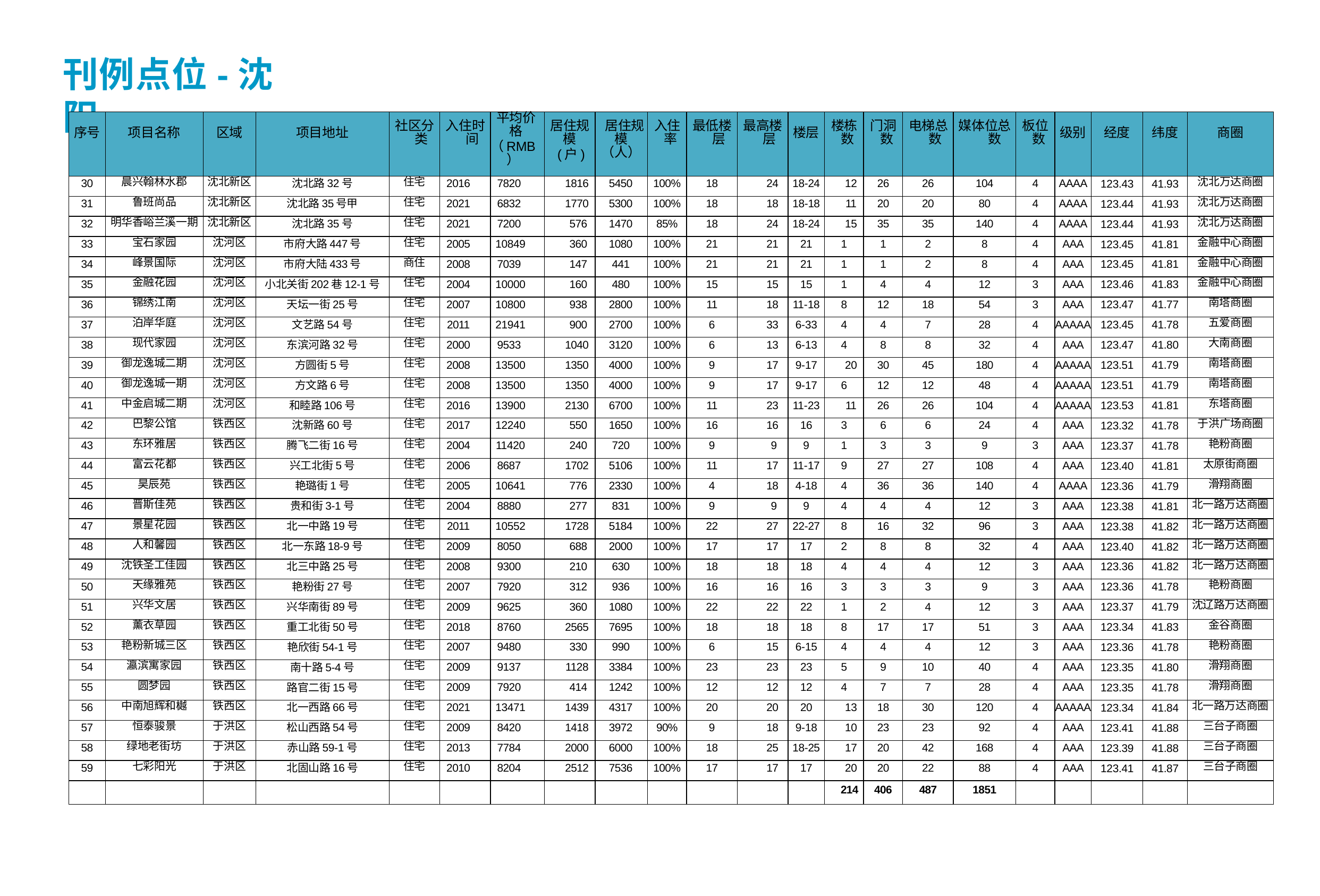

# 刊例点位-沈阳
| 序号 | 项目名称 | 区域 | 项目地址 | 社区分类 | 入住时间 | 平均价格 （RMB） | 居住规模(户) | 居住规模（人） | 入住率 | 最低楼层 | 最高楼层 | 楼层 | 楼栋数 | 门洞数 | 电梯总数 | 媒体位总数 | 板位数 | 级别 | 经度 | 纬度 | 商圈 |
| --- | --- | --- | --- | --- | --- | --- | --- | --- | --- | --- | --- | --- | --- | --- | --- | --- | --- | --- | --- | --- | --- |
| 30 | 晨兴翰林水郡 | 沈北新区 | 沈北路32号 | 住宅 | 2016 | 7820 | 1816 | 5450 | 100% | 18 | 24 | 18-24 | 12 | 26 | 26 | 104 | 4 | AAAA | 123.43 | 41.93 | 沈北万达商圈 |
| 31 | 鲁班尚品 | 沈北新区 | 沈北路35号甲 | 住宅 | 2021 | 6832 | 1770 | 5300 | 100% | 18 | 18 | 18-18 | 11 | 20 | 20 | 80 | 4 | AAAA | 123.44 | 41.93 | 沈北万达商圈 |
| 32 | 明华香峪兰溪一期 | 沈北新区 | 沈北路35号 | 住宅 | 2021 | 7200 | 576 | 1470 | 85% | 18 | 24 | 18-24 | 15 | 35 | 35 | 140 | 4 | AAAA | 123.44 | 41.93 | 沈北万达商圈 |
| 33 | 宝石家园 | 沈河区 | 市府大路447号 | 住宅 | 2005 | 10849 | 360 | 1080 | 100% | 21 | 21 | 21 | 1 | 1 | 2 | 8 | 4 | AAA | 123.45 | 41.81 | 金融中心商圈 |
| 34 | 峰景国际 | 沈河区 | 市府大陆433号 | 商住 | 2008 | 7039 | 147 | 441 | 100% | 21 | 21 | 21 | 1 | 1 | 2 | 8 | 4 | AAA | 123.45 | 41.81 | 金融中心商圈 |
| 35 | 金融花园 | 沈河区 | 小北关街202巷12-1号 | 住宅 | 2004 | 10000 | 160 | 480 | 100% | 15 | 15 | 15 | 1 | 4 | 4 | 12 | 3 | AAA | 123.46 | 41.83 | 金融中心商圈 |
| 36 | 锦绣江南 | 沈河区 | 天坛一街25号 | 住宅 | 2007 | 10800 | 938 | 2800 | 100% | 11 | 18 | 11-18 | 8 | 12 | 18 | 54 | 3 | AAA | 123.47 | 41.77 | 南塔商圈 |
| 37 | 泊岸华庭 | 沈河区 | 文艺路54号 | 住宅 | 2011 | 21941 | 900 | 2700 | 100% | 6 | 33 | 6-33 | 4 | 4 | 7 | 28 | 4 | AAAAA | 123.45 | 41.78 | 五爱商圈 |
| 38 | 现代家园 | 沈河区 | 东滨河路32号 | 住宅 | 2000 | 9533 | 1040 | 3120 | 100% | 6 | 13 | 6-13 | 4 | 8 | 8 | 32 | 4 | AAA | 123.47 | 41.80 | 大南商圈 |
| 39 | 御龙逸城二期 | 沈河区 | 方圆街5号 | 住宅 | 2008 | 13500 | 1350 | 4000 | 100% | 9 | 17 | 9-17 | 20 | 30 | 45 | 180 | 4 | AAAAA | 123.51 | 41.79 | 南塔商圈 |
| 40 | 御龙逸城一期 | 沈河区 | 方文路6号 | 住宅 | 2008 | 13500 | 1350 | 4000 | 100% | 9 | 17 | 9-17 | 6 | 12 | 12 | 48 | 4 | AAAAA | 123.51 | 41.79 | 南塔商圈 |
| 41 | 中金启城二期 | 沈河区 | 和睦路106号 | 住宅 | 2016 | 13900 | 2130 | 6700 | 100% | 11 | 23 | 11-23 | 11 | 26 | 26 | 104 | 4 | AAAAA | 123.53 | 41.81 | 东塔商圈 |
| 42 | 巴黎公馆 | 铁西区 | 沈新路60号 | 住宅 | 2017 | 12240 | 550 | 1650 | 100% | 16 | 16 | 16 | 3 | 6 | 6 | 24 | 4 | AAA | 123.32 | 41.78 | 于洪广场商圈 |
| 43 | 东环雅居 | 铁西区 | 腾飞二街16号 | 住宅 | 2004 | 11420 | 240 | 720 | 100% | 9 | 9 | 9 | 1 | 3 | 3 | 9 | 3 | AAA | 123.37 | 41.78 | 艳粉商圈 |
| 44 | 富云花都 | 铁西区 | 兴工北街5号 | 住宅 | 2006 | 8687 | 1702 | 5106 | 100% | 11 | 17 | 11-17 | 9 | 27 | 27 | 108 | 4 | AAA | 123.40 | 41.81 | 太原街商圈 |
| 45 | 昊辰苑 | 铁西区 | 艳璐街1号 | 住宅 | 2005 | 10641 | 776 | 2330 | 100% | 4 | 18 | 4-18 | 4 | 36 | 36 | 140 | 4 | AAAA | 123.36 | 41.79 | 滑翔商圈 |
| 46 | 晋斯佳苑 | 铁西区 | 贵和街3-1号 | 住宅 | 2004 | 8880 | 277 | 831 | 100% | 9 | 9 | 9 | 4 | 4 | 4 | 12 | 3 | AAA | 123.38 | 41.81 | 北一路万达商圈 |
| 47 | 景星花园 | 铁西区 | 北一中路19号 | 住宅 | 2011 | 10552 | 1728 | 5184 | 100% | 22 | 27 | 22-27 | 8 | 16 | 32 | 96 | 3 | AAA | 123.38 | 41.82 | 北一路万达商圈 |
| 48 | 人和馨园 | 铁西区 | 北一东路18-9号 | 住宅 | 2009 | 8050 | 688 | 2000 | 100% | 17 | 17 | 17 | 2 | 8 | 8 | 32 | 4 | AAA | 123.40 | 41.82 | 北一路万达商圈 |
| 49 | 沈铁圣工佳园 | 铁西区 | 北三中路25号 | 住宅 | 2008 | 9300 | 210 | 630 | 100% | 18 | 18 | 18 | 4 | 4 | 4 | 12 | 3 | AAA | 123.36 | 41.82 | 北一路万达商圈 |
| 50 | 天缘雅苑 | 铁西区 | 艳粉街27号 | 住宅 | 2007 | 7920 | 312 | 936 | 100% | 16 | 16 | 16 | 3 | 3 | 3 | 9 | 3 | AAA | 123.36 | 41.78 | 艳粉商圈 |
| 51 | 兴华文居 | 铁西区 | 兴华南街89号 | 住宅 | 2009 | 9625 | 360 | 1080 | 100% | 22 | 22 | 22 | 1 | 2 | 4 | 12 | 3 | AAA | 123.37 | 41.79 | 沈辽路万达商圈 |
| 52 | 薰衣草园 | 铁西区 | 重工北街50号 | 住宅 | 2018 | 8760 | 2565 | 7695 | 100% | 18 | 18 | 18 | 8 | 17 | 17 | 51 | 3 | AAA | 123.34 | 41.83 | 金谷商圈 |
| 53 | 艳粉新城三区 | 铁西区 | 艳欣街54-1号 | 住宅 | 2007 | 9480 | 330 | 990 | 100% | 6 | 15 | 6-15 | 4 | 4 | 4 | 12 | 3 | AAA | 123.36 | 41.78 | 艳粉商圈 |
| 54 | 瀛滨寓家园 | 铁西区 | 南十路5-4号 | 住宅 | 2009 | 9137 | 1128 | 3384 | 100% | 23 | 23 | 23 | 5 | 9 | 10 | 40 | 4 | AAA | 123.35 | 41.80 | 滑翔商圈 |
| 55 | 圆梦园 | 铁西区 | 路官二街15号 | 住宅 | 2009 | 7920 | 414 | 1242 | 100% | 12 | 12 | 12 | 4 | 7 | 7 | 28 | 4 | AAA | 123.35 | 41.78 | 滑翔商圈 |
| 56 | 中南旭辉和樾 | 铁西区 | 北一西路66号 | 住宅 | 2021 | 13471 | 1439 | 4317 | 100% | 20 | 20 | 20 | 13 | 18 | 30 | 120 | 4 | AAAAA | 123.34 | 41.84 | 北一路万达商圈 |
| 57 | 恒泰骏景 | 于洪区 | 松山西路54号 | 住宅 | 2009 | 8420 | 1418 | 3972 | 90% | 9 | 18 | 9-18 | 10 | 23 | 23 | 92 | 4 | AAA | 123.41 | 41.88 | 三台子商圈 |
| 58 | 绿地老街坊 | 于洪区 | 赤山路59-1号 | 住宅 | 2013 | 7784 | 2000 | 6000 | 100% | 18 | 25 | 18-25 | 17 | 20 | 42 | 168 | 4 | AAA | 123.39 | 41.88 | 三台子商圈 |
| 59 | 七彩阳光 | 于洪区 | 北固山路16号 | 住宅 | 2010 | 8204 | 2512 | 7536 | 100% | 17 | 17 | 17 | 20 | 20 | 22 | 88 | 4 | AAA | 123.41 | 41.87 | 三台子商圈 |
|  |  |  |  |  |  |  |  |  |  |  |  |  | 214 | 406 | 487 | 1851 |  |  |  |  |  |